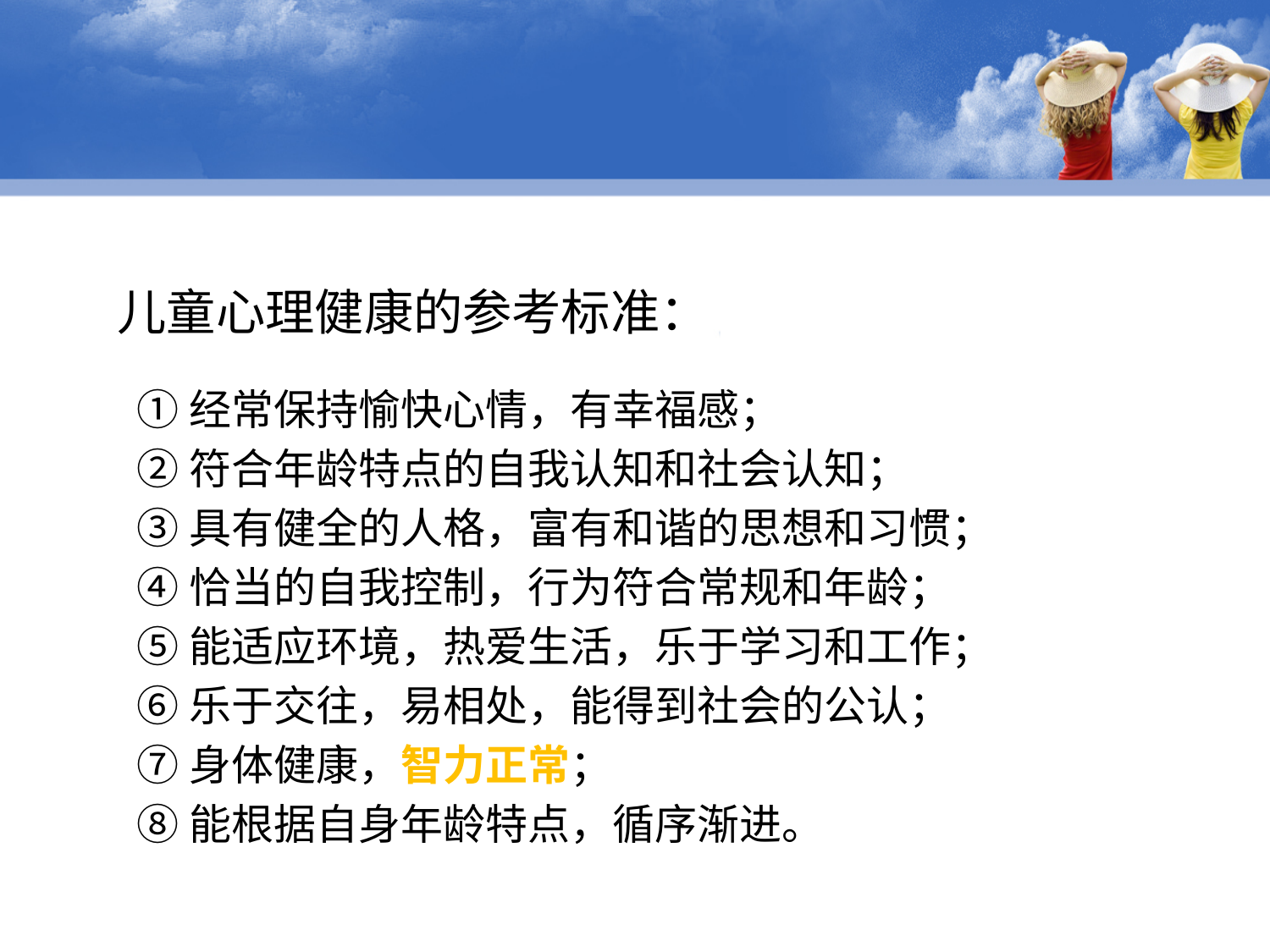

儿童心理健康的参考标准：

  ①经常保持愉快心情，有幸福感；
  ②符合年龄特点的自我认知和社会认知；
  ③具有健全的人格，富有和谐的思想和习惯；
  ④恰当的自我控制，行为符合常规和年龄；
  ⑤能适应环境，热爱生活，乐于学习和工作；
  ⑥乐于交往，易相处，能得到社会的公认；
  ⑦身体健康，智力正常；
  ⑧能根据自身年龄特点，循序渐进。